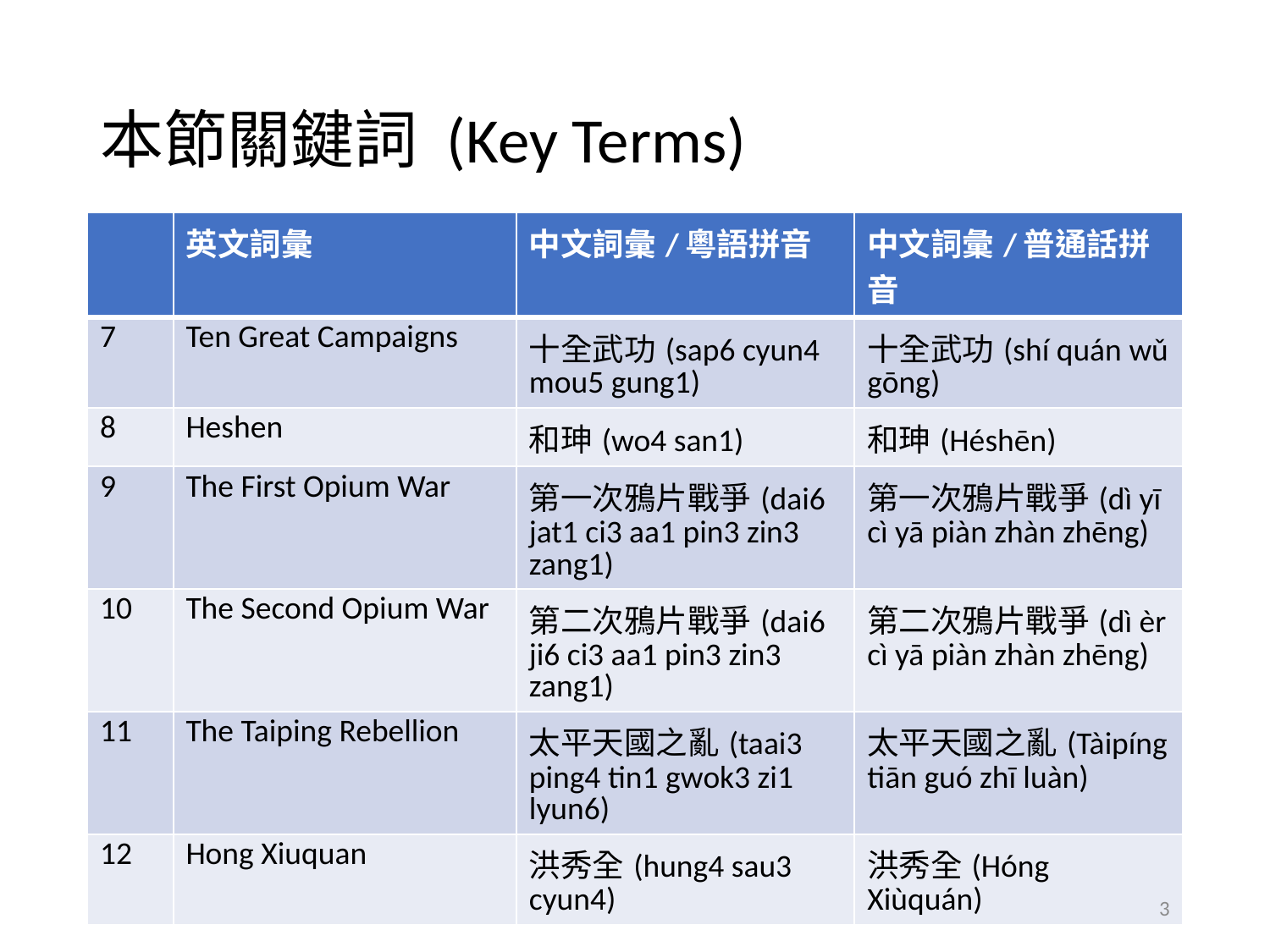

# 本節關鍵詞 (Key Terms)
|  | 英文詞彙 | 中文詞彙/粵語拼音 | 中文詞彙/普通話拼音 |
| --- | --- | --- | --- |
| 7 | Ten Great Campaigns | 十全武功(sap6 cyun4 mou5 gung1) | 十全武功(shí quán wǔ gōng) |
| 8 | Heshen | 和珅(wo4 san1) | 和珅(Héshēn) |
| 9 | The First Opium War | 第一次鴉片戰爭(dai6 jat1 ci3 aa1 pin3 zin3 zang1) | 第一次鴉片戰爭(dì yī cì yā piàn zhàn zhēng) |
| 10 | The Second Opium War | 第二次鴉片戰爭(dai6 ji6 ci3 aa1 pin3 zin3 zang1) | 第二次鴉片戰爭(dì èr cì yā piàn zhàn zhēng) |
| 11 | The Taiping Rebellion | 太平天國之亂(taai3 ping4 tin1 gwok3 zi1 lyun6) | 太平天國之亂(Tàipíng tiān guó zhī luàn) |
| 12 | Hong Xiuquan | 洪秀全(hung4 sau3 cyun4) | 洪秀全(Hóng Xiùquán) |
3